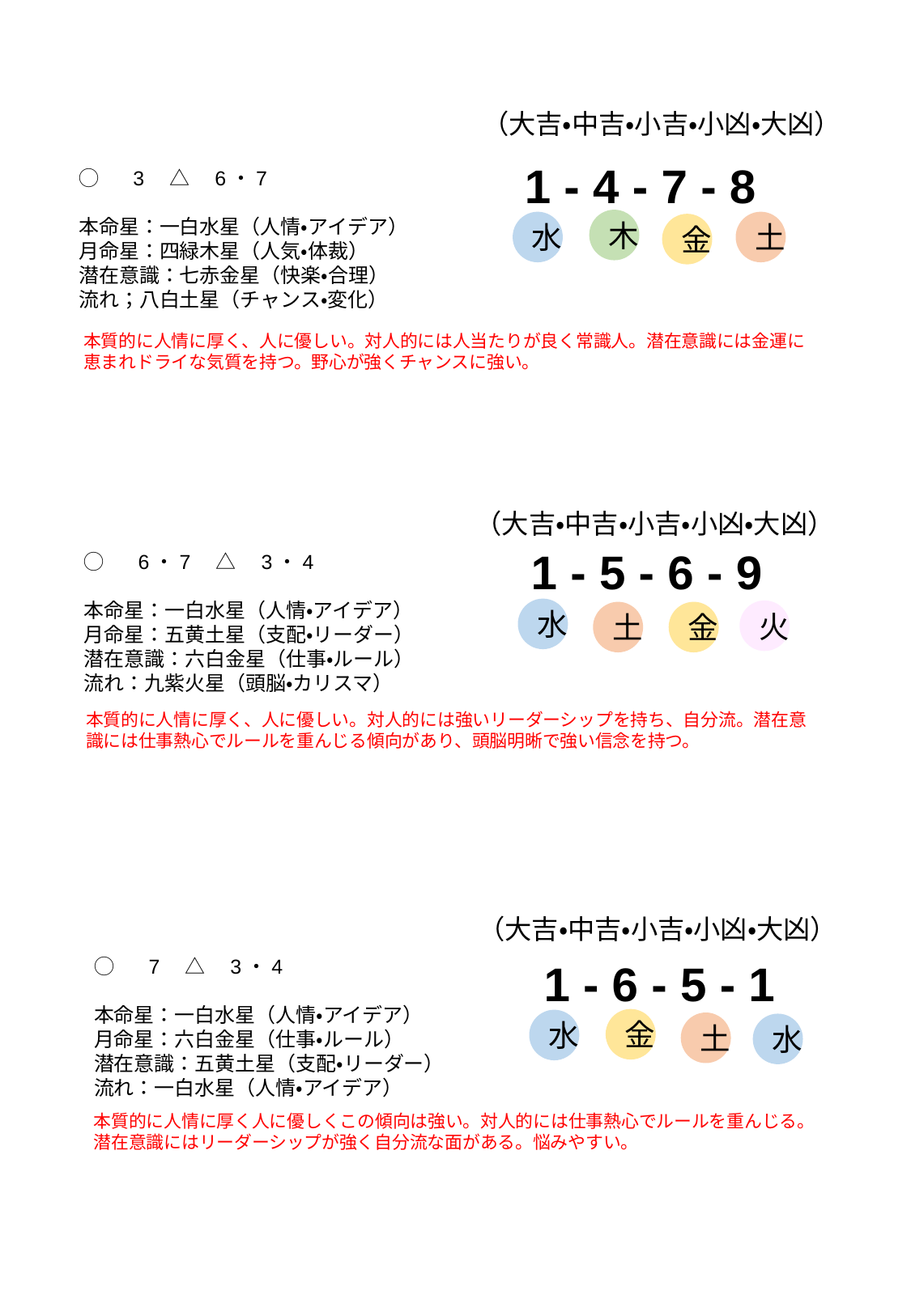

（大吉・中吉・小吉・小凶・大凶）
1 - 4 - 7 - 8
◯　 3　△　6・7

本命星：一白水星（人情・アイデア）
月命星：四緑木星（人気・体裁）
潜在意識：七赤金星（快楽・合理）
流れ；八白土星（チャンス・変化）
木
水
土
金
本質的に人情に厚く、人に優しい。対人的には人当たりが良く常識人。潜在意識には金運に恵まれドライな気質を持つ。野心が強くチャンスに強い。
（大吉・中吉・小吉・小凶・大凶）
1 - 5 - 6 - 9
◯　 6・7　△　3・4

本命星：一白水星（人情・アイデア）
月命星：五黄土星（支配・リーダー）
潜在意識：六白金星（仕事・ルール）
流れ：九紫火星（頭脳・カリスマ）
水
火
土
金
本質的に人情に厚く、人に優しい。対人的には強いリーダーシップを持ち、自分流。潜在意識には仕事熱心でルールを重んじる傾向があり、頭脳明晰で強い信念を持つ。
（大吉・中吉・小吉・小凶・大凶）
◯　 7　△　3・4

本命星：一白水星（人情・アイデア）
月命星：六白金星（仕事・ルール）
潜在意識：五黄土星（支配・リーダー）
流れ：一白水星（人情・アイデア）

1 - 6 - 5 - 1
金
水
土
水
本質的に人情に厚く人に優しくこの傾向は強い。対人的には仕事熱心でルールを重んじる。潜在意識にはリーダーシップが強く自分流な面がある。悩みやすい。